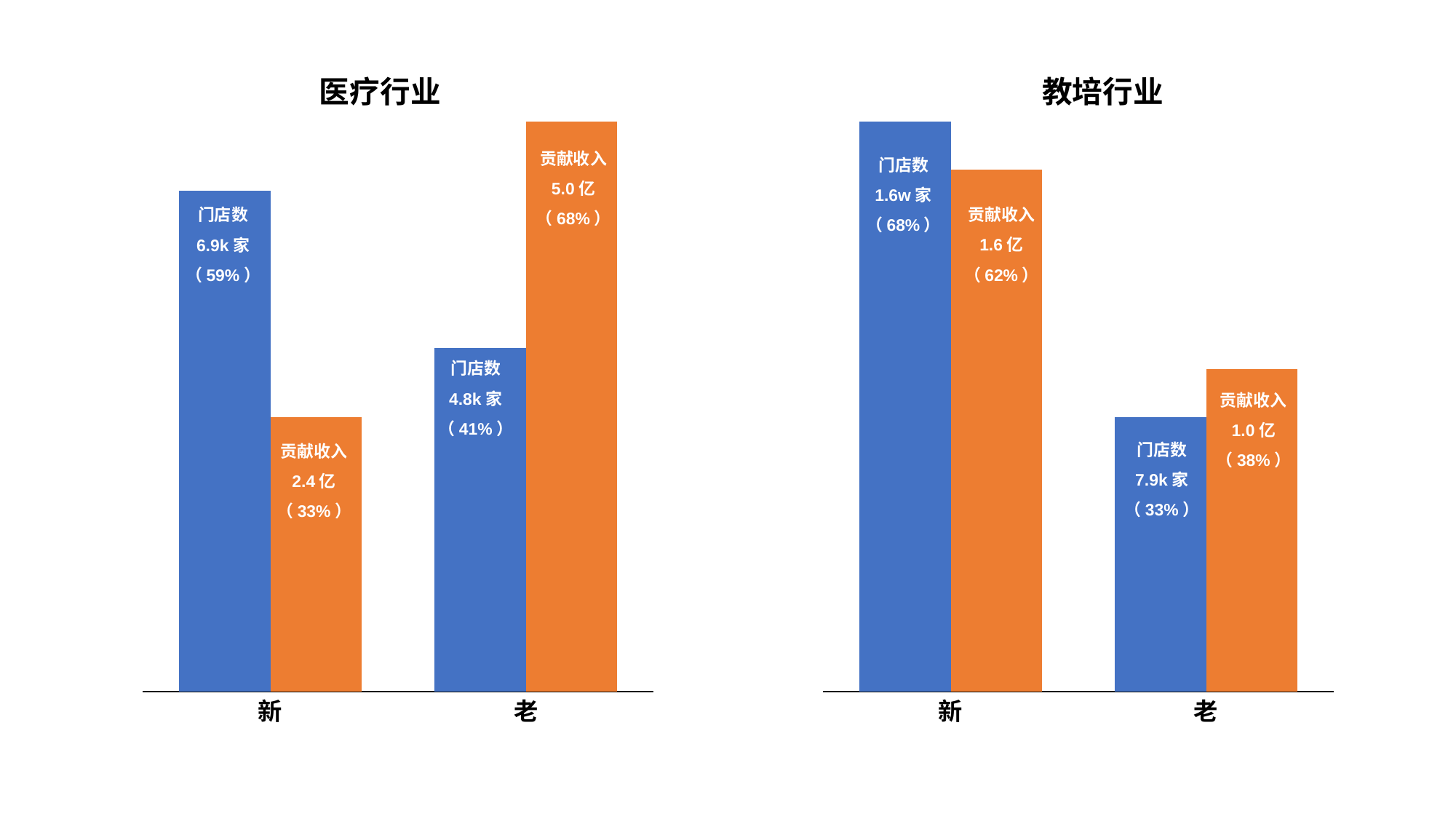

医疗行业
教培行业

### Chart

| Category |  |  |
|---|---|---|

### Chart

| Category |  |  |
|---|---|---|
贡献收入
5.0亿
（68%）
门店数
1.6w家
（68%）
贡献收入
1.6亿
（62%）
门店数
6.9k家
（59%）
门店数
4.8k家
（41%）
贡献收入
1.0亿
（38%）
门店数
7.9k家
（33%）
贡献收入
2.4亿
（33%）
新
老
新
老